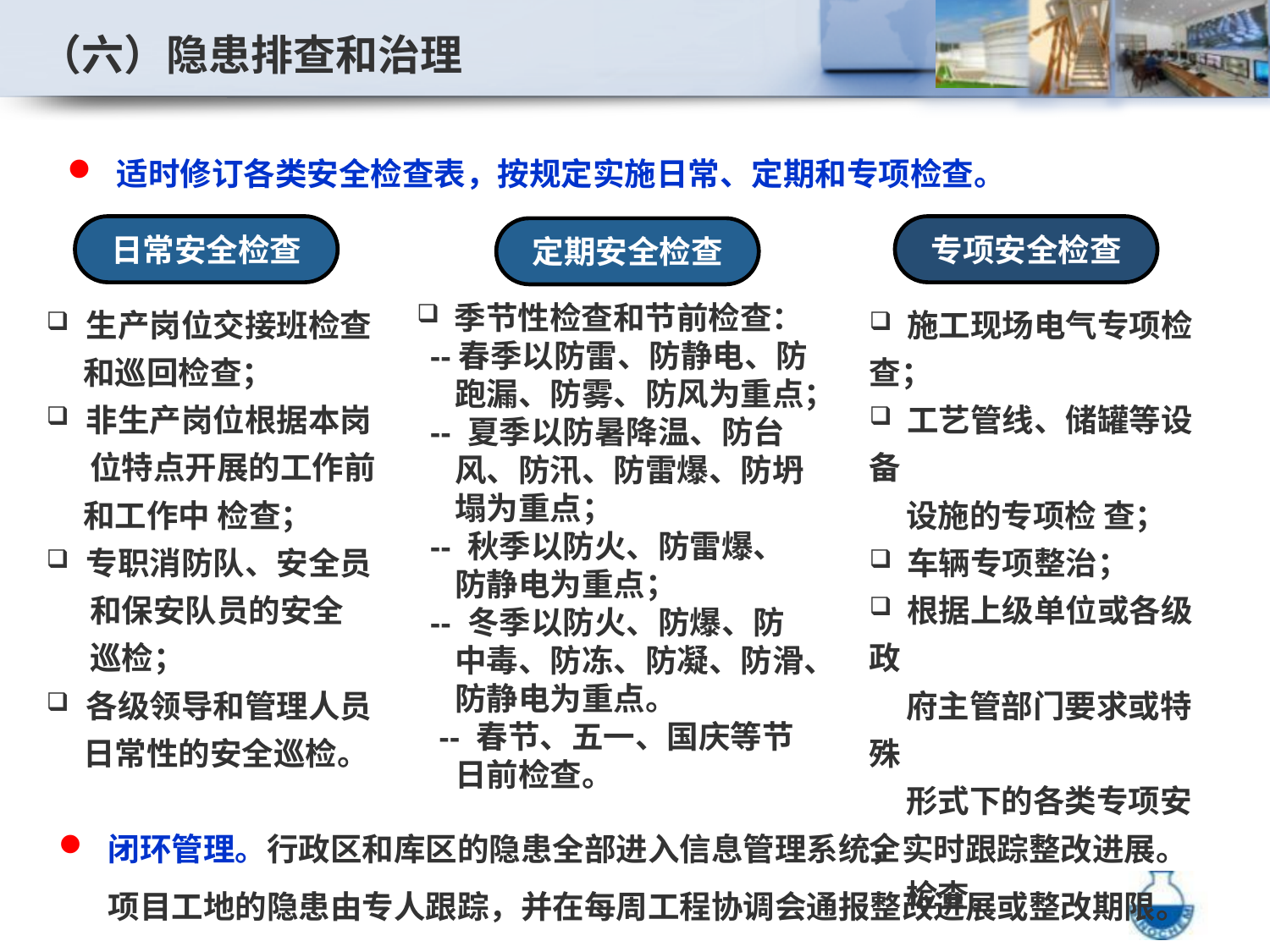

（六）隐患排查和治理
适时修订各类安全检查表，按规定实施日常、定期和专项检查。
日常安全检查
   专项安全检查
定期安全检查
 施工现场电气专项检查；
 工艺管线、储罐等设备
    设施的专项检 查；
 车辆专项整治；
 根据上级单位或各级政
    府主管部门要求或特殊
    形式下的各类专项安全
    检查。
 生产岗位交接班检查
    和巡回检查；
 非生产岗位根据本岗
     位特点开展的工作前
    和工作中 检查；
 专职消防队、安全员
     和保安队员的安全
     巡检；
 各级领导和管理人员
    日常性的安全巡检。
 季节性检查和节前检查：
--春季以防雷、防静电、防跑漏、防雾、防风为重点；
-- 夏季以防暑降温、防台风、防汛、防雷爆、防坍塌为重点；
-- 秋季以防火、防雷爆、防静电为重点；
-- 冬季以防火、防爆、防中毒、防冻、防凝、防滑、防静电为重点。
 -- 春节、五一、国庆等节日前检查。

闭环管理。行政区和库区的隐患全部进入信息管理系统，实时跟踪整改进展。项目工地的隐患由专人跟踪，并在每周工程协调会通报整改进展或整改期限。